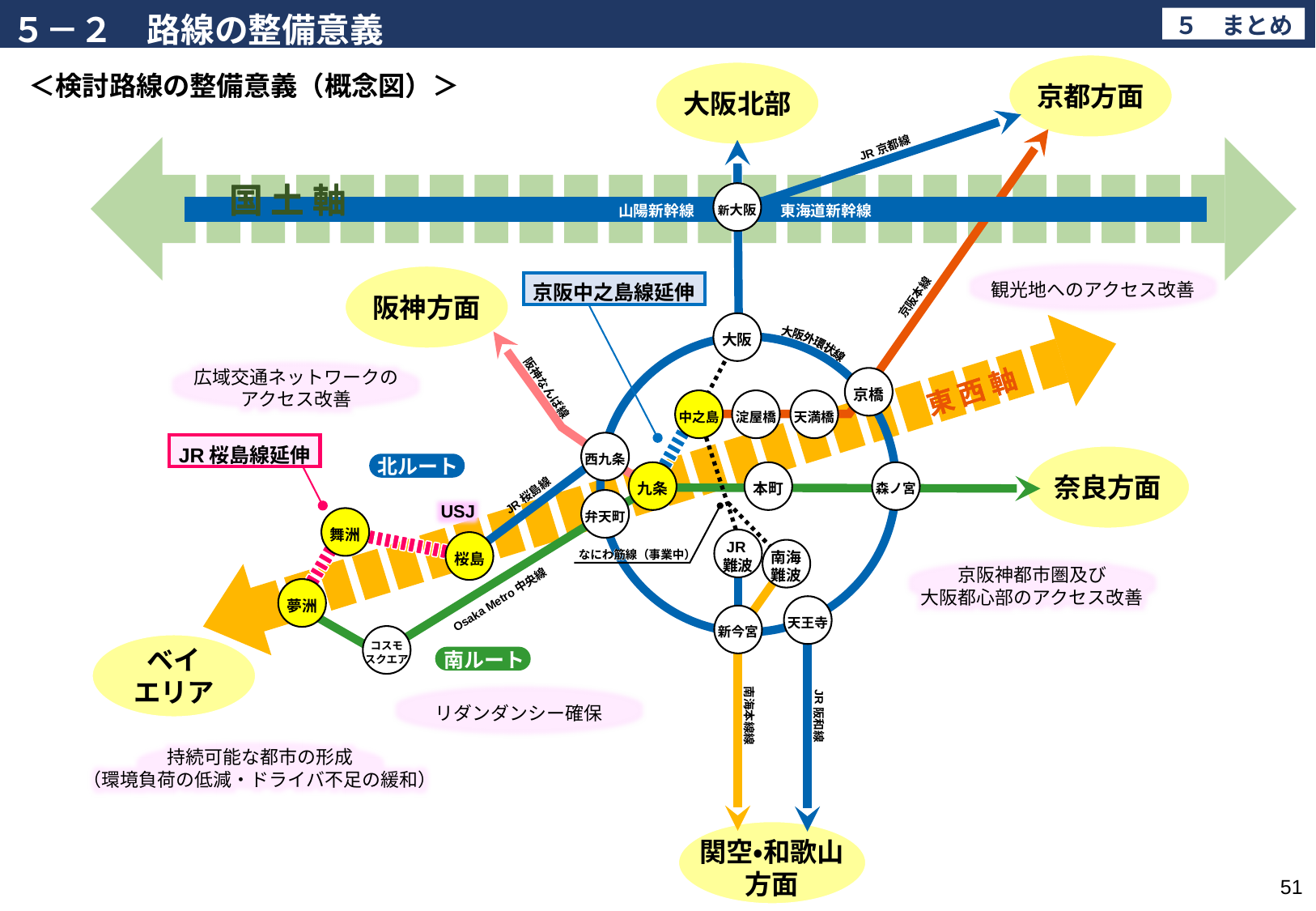

５－２　路線の整備意義
５　まとめ
京都方面
大阪北部
＜検討路線の整備意義（概念図）＞

JR京都線

国 土 軸
国 土 軸
新大阪
山陽新幹線
東海道新幹線
阪神方面
観光地へのアクセス改善
京阪中之島線延伸
京阪本線
大阪

大阪外環状線
東 西 軸
東 西 軸
広域交通ネットワークの
アクセス改善
京橋
阪神なんば線
中之島
淀屋橋
天満橋
西九条
JR桜島線延伸

奈良方面
北ルート

九条
本町
森ノ宮
JR桜島線

弁天町
USJ

舞洲
JR難波
桜島

南海
難波
なにわ筋線（事業中）
なにわ筋線（事業中）

京阪神都市圏及び
大阪都心部のアクセス改善
夢洲
Osaka Metro中央線
天王寺
新今宮
コスモ
スクエア
ベイ
エリア
南ルート
リダンダンシー確保
JR阪和線
南海本線線
持続可能な都市の形成
（環境負荷の低減・ドライバ不足の緩和）
関空・和歌山
方面
51